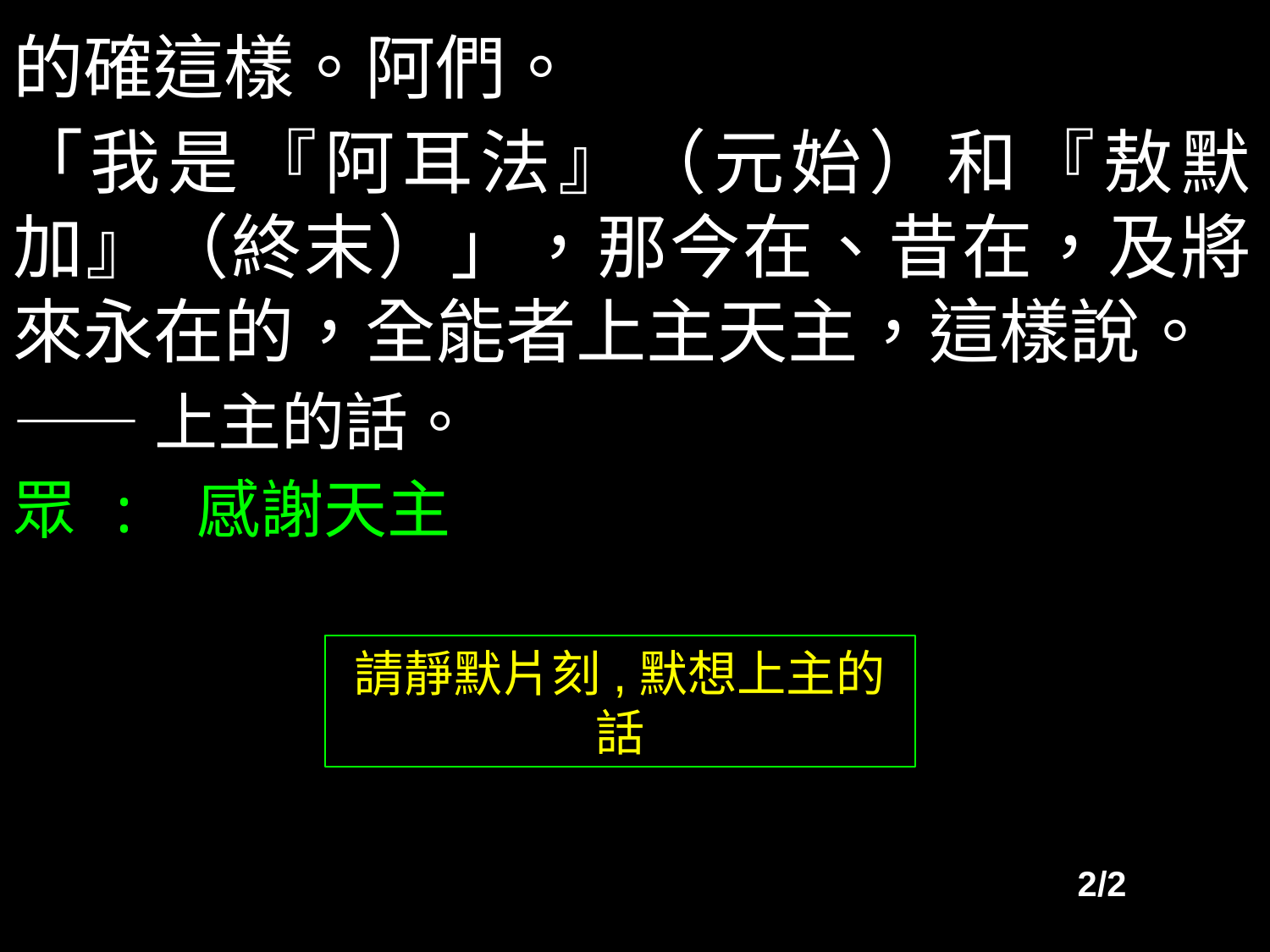

的確這樣。阿們。
「我是『阿耳法』（元始）和『敖默加』（終末）」，那今在、昔在，及將來永在的，全能者上主天主，這樣說。
——上主的話。
眾 : 感謝天主

請靜默片刻,默想上主的話
2/2